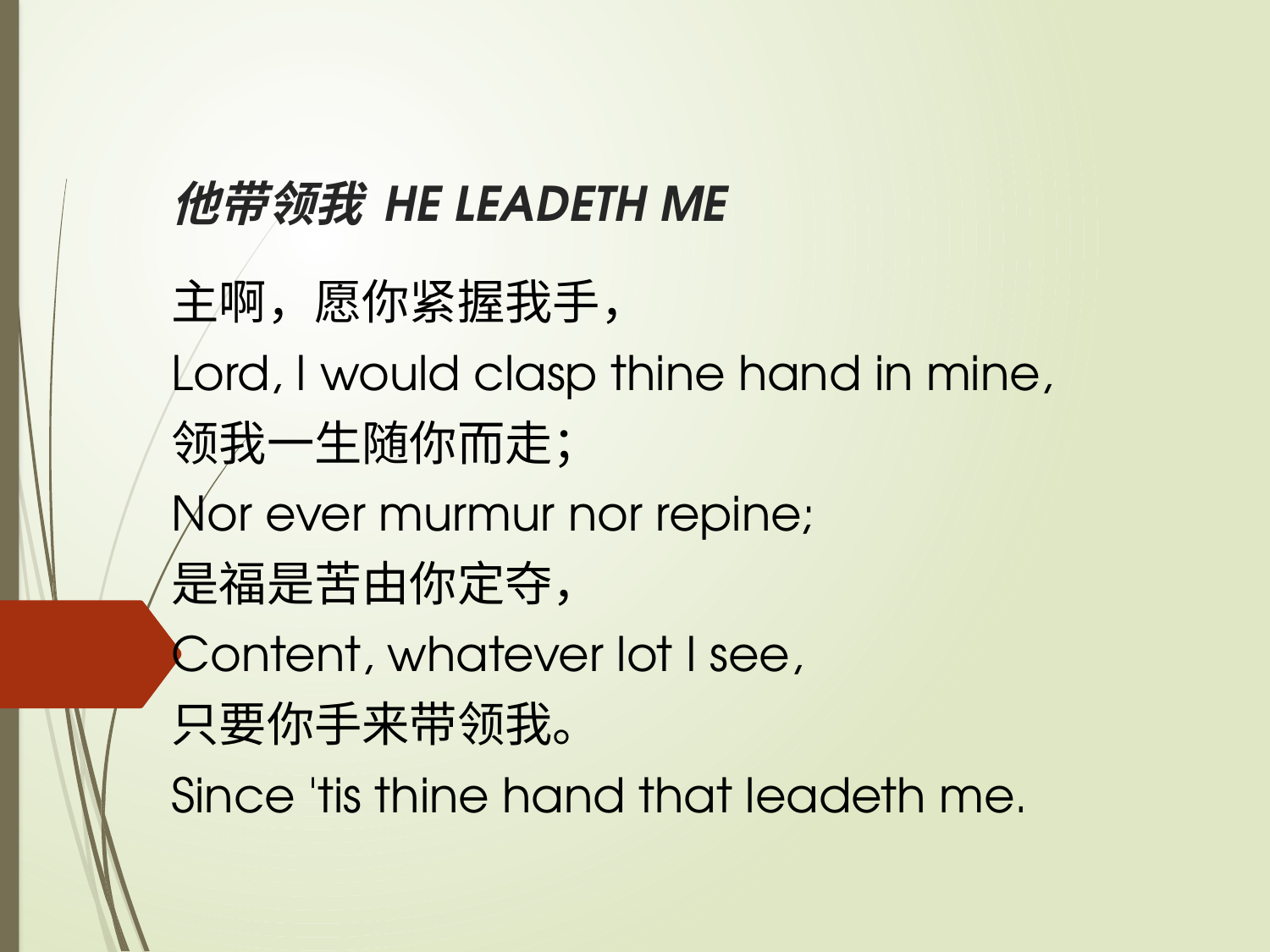

# 他带领我 HE LEADETH ME
主啊，愿你紧握我手，
Lord, I would clasp thine hand in mine,
领我一生随你而走；
Nor ever murmur nor repine;
是福是苦由你定夺，
Content, whatever lot I see,
只要你手来带领我。
Since 'tis thine hand that leadeth me.